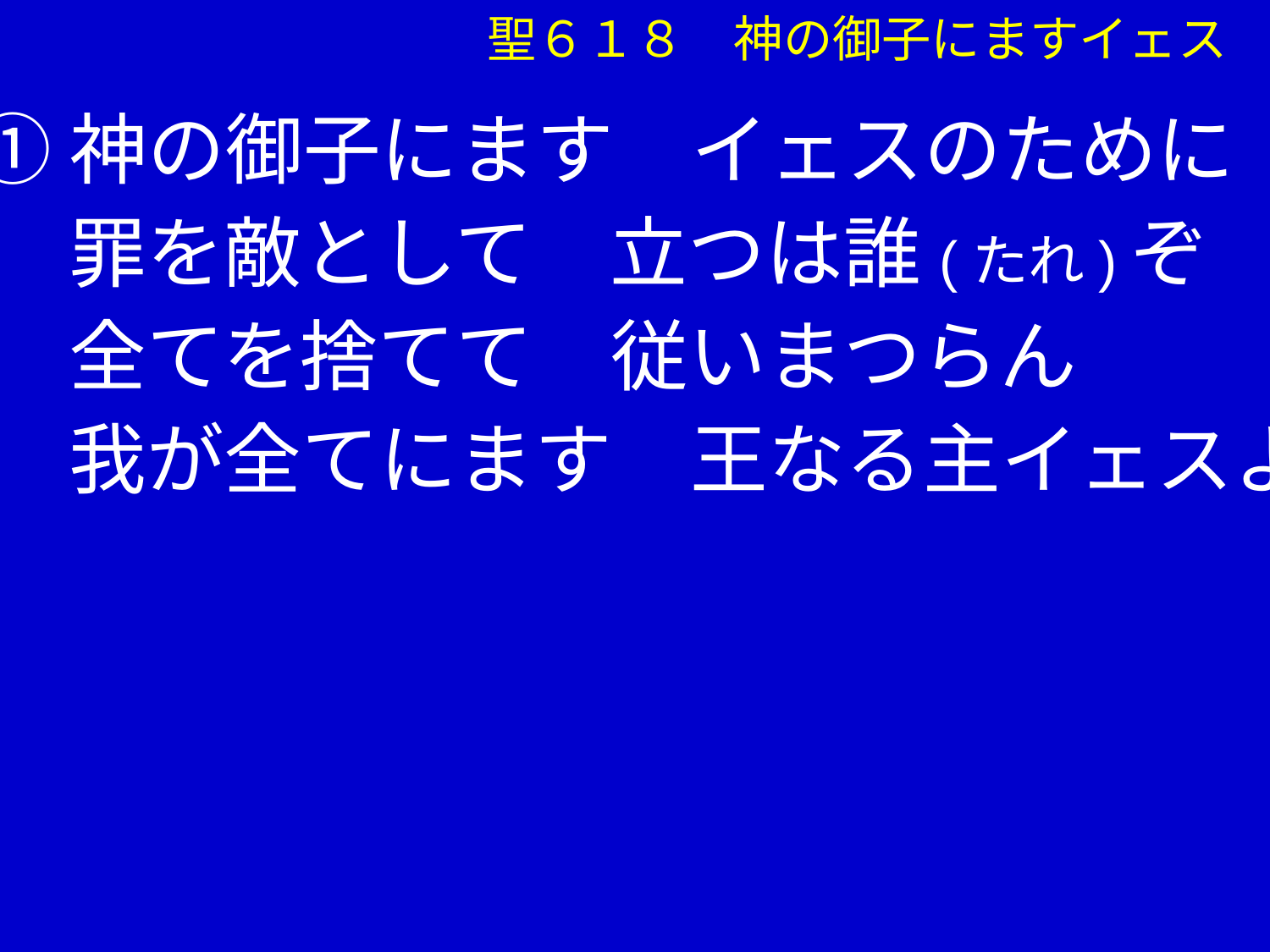

聖６１８　神の御子にますイェス
①神の御子にます　イェスのために
　 罪を敵として　立つは誰(たれ)ぞ
　 全てを捨てて　従いまつらん
　 我が全てにます　王なる主イェスよ